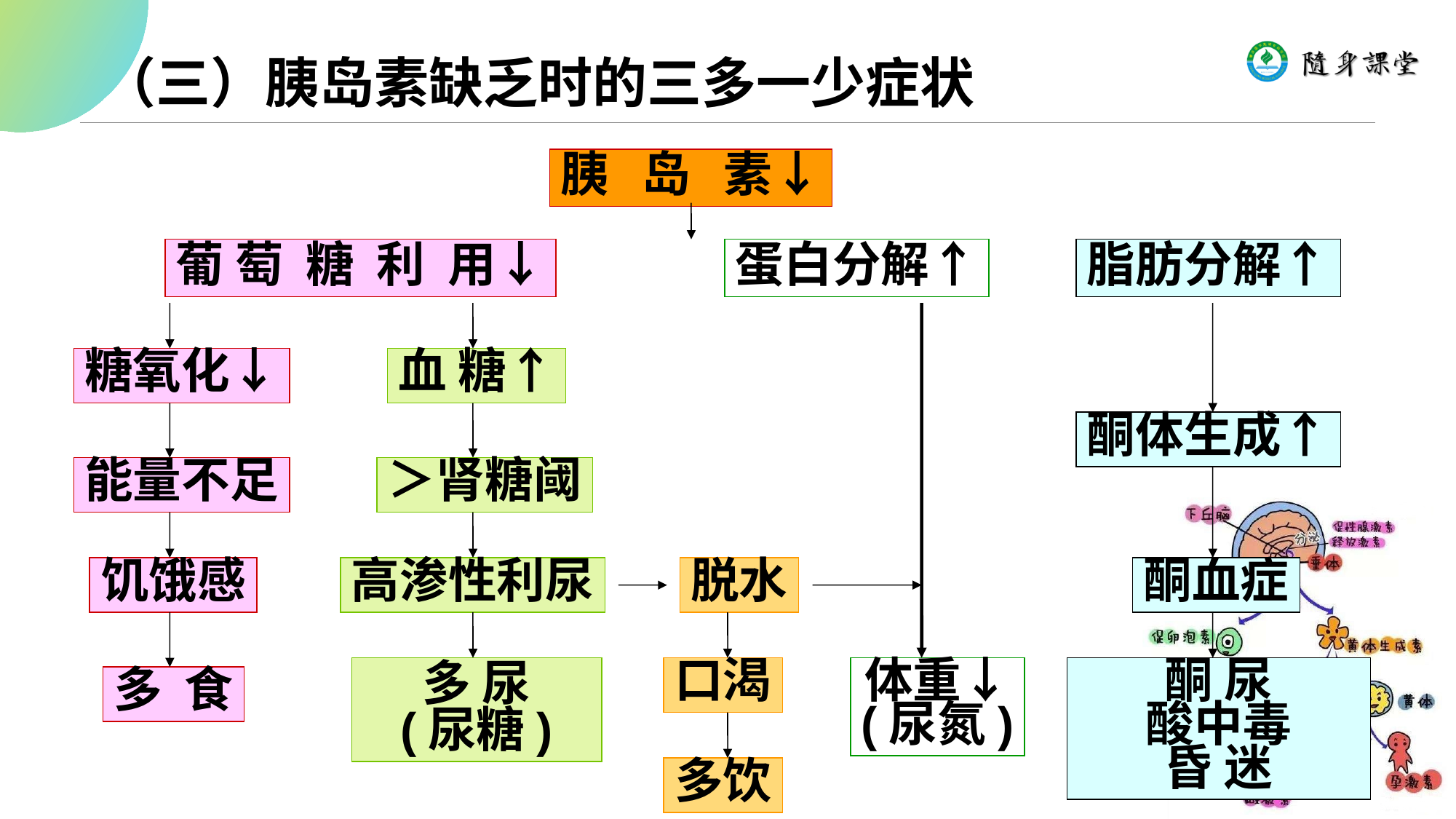

（三）胰岛素缺乏时的三多一少症状
胰   岛   素↓

葡 萄  糖  利  用↓
蛋白分解↑
脂肪分解↑

糖氧化↓
血 糖↑

酮体生成↑
能量不足
＞肾糖阈

饥饿感
高渗性利尿
脱水
酮血症

多 尿
(尿糖)
体重↓
(尿氮)
口渴
酮 尿
酸中毒
昏 迷
多  食

多饮